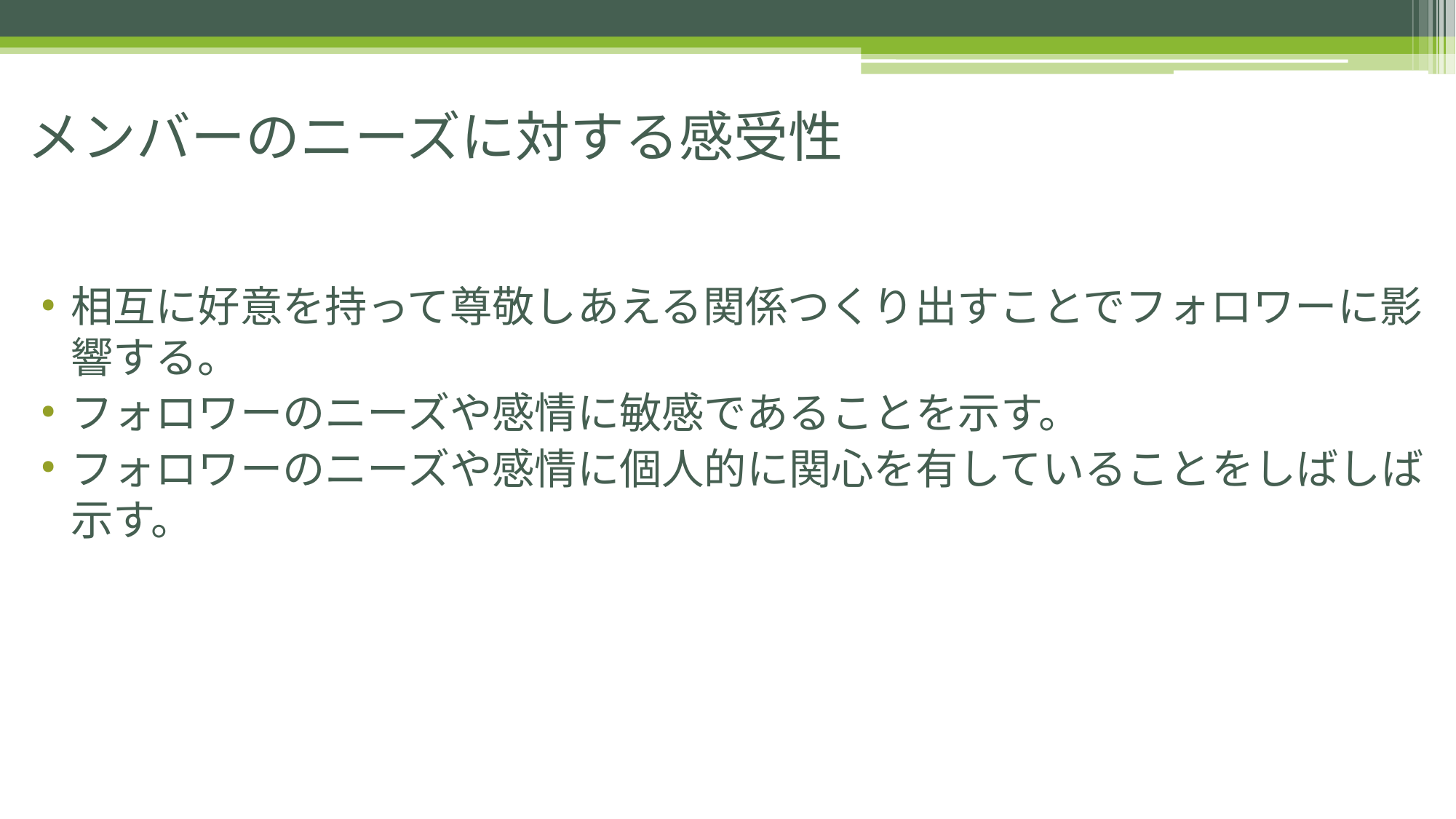

# メンバーのニーズに対する感受性
相互に好意を持って尊敬しあえる関係つくり出すことでフォロワーに影響する。
フォロワーのニーズや感情に敏感であることを示す。
フォロワーのニーズや感情に個人的に関心を有していることをしばしば示す。